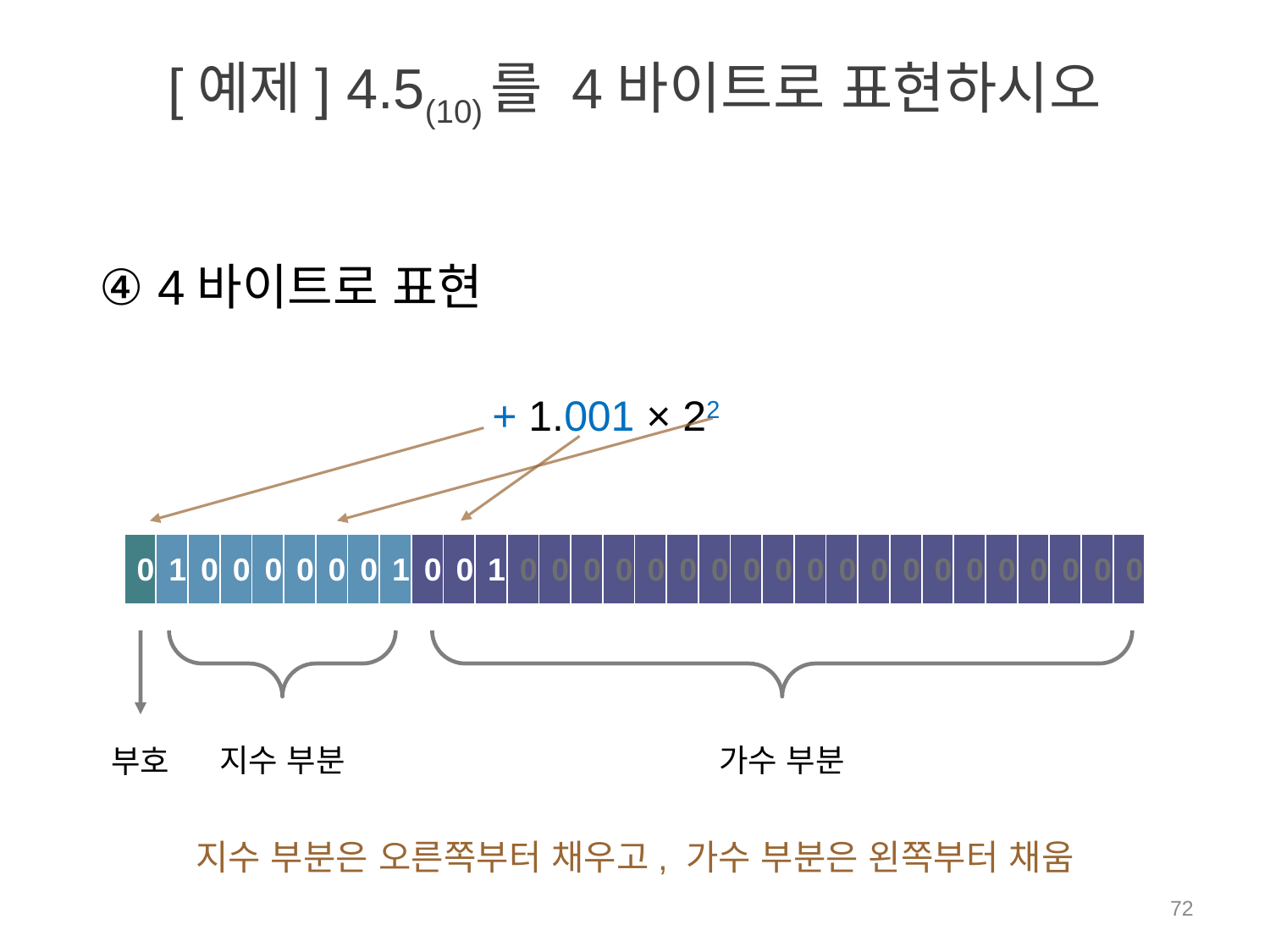

# [예제] 4.5(10)를 4바이트로 표현하시오
④ 4바이트로 표현

+ 1.001 × 22
| 0 | 1 | 0 | 0 | 0 | 0 | 0 | 0 | 1 | 0 | 0 | 1 | 0 | 0 | 0 | 0 | 0 | 0 | 0 | 0 | 0 | 0 | 0 | 0 | 0 | 0 | 0 | 0 | 0 | 0 | 0 | 0 |
| --- | --- | --- | --- | --- | --- | --- | --- | --- | --- | --- | --- | --- | --- | --- | --- | --- | --- | --- | --- | --- | --- | --- | --- | --- | --- | --- | --- | --- | --- | --- | --- |

지수 부분
가수 부분
부호
지수 부분은 오른쪽부터 채우고, 가수 부분은 왼쪽부터 채움
72